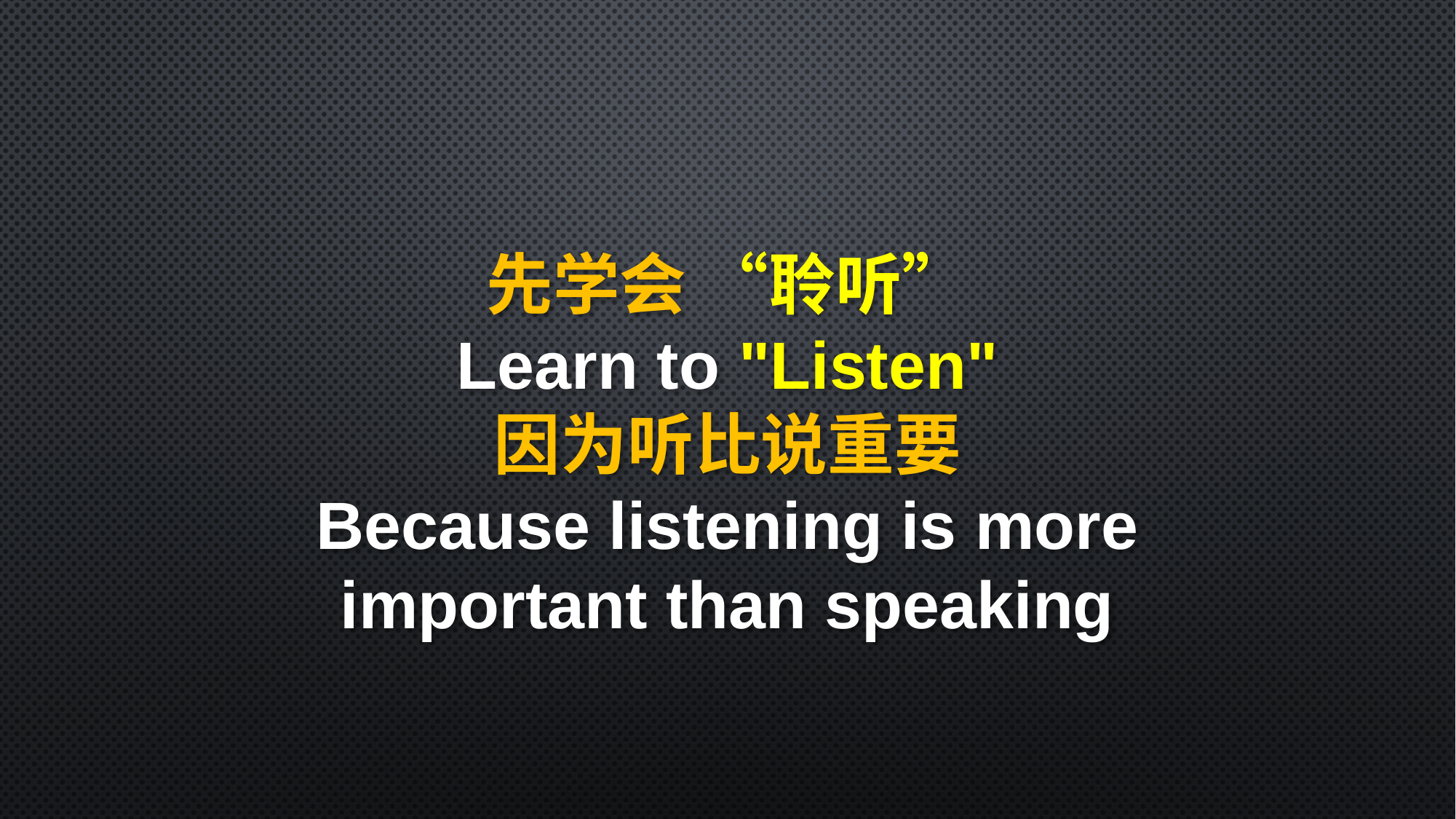

先学会 “聆听”
Learn to "Listen"
因为听比说重要
Because listening is more important than speaking